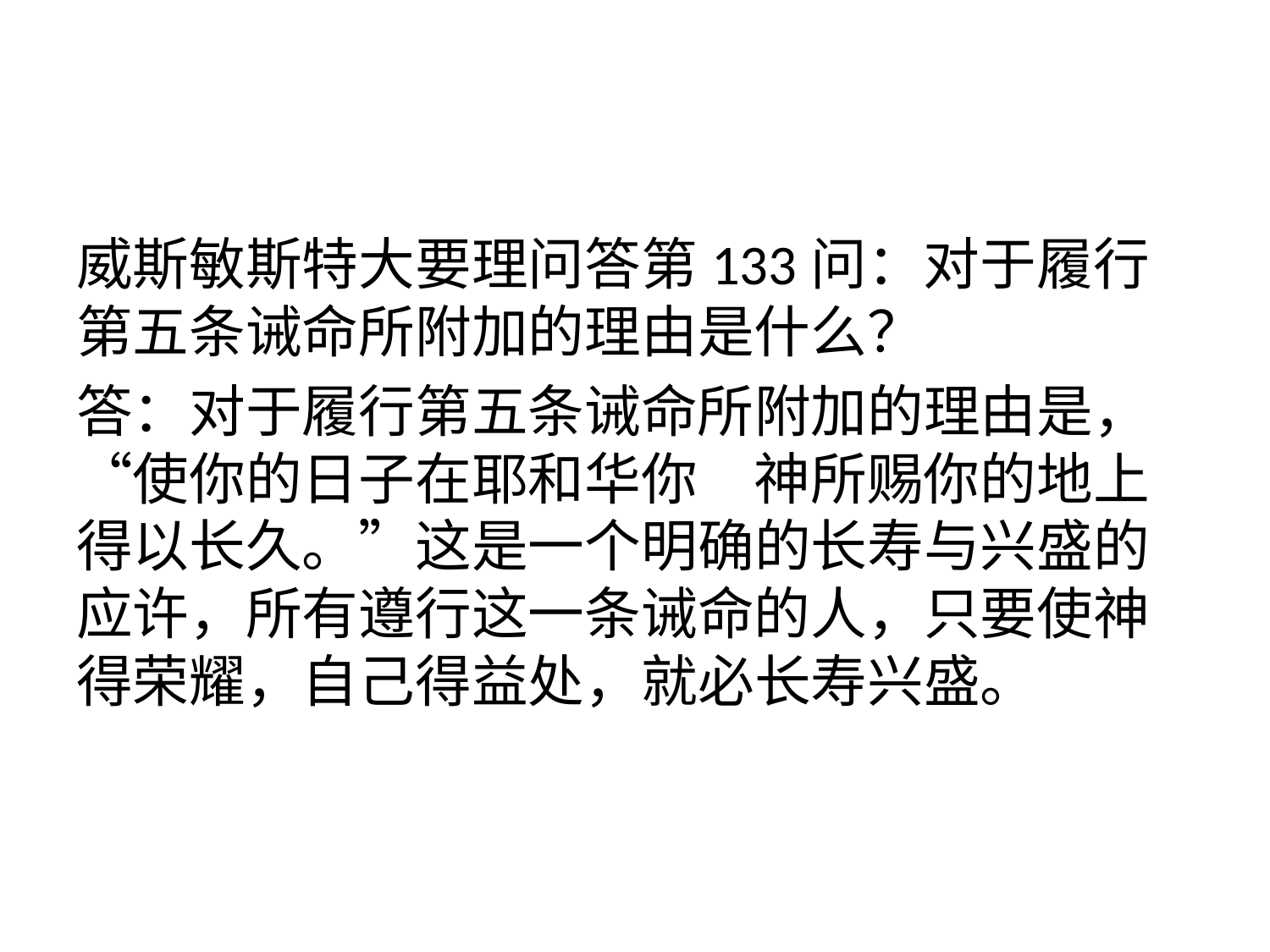

#
威斯敏斯特大要理问答第133问：对于履行第五条诫命所附加的理由是什么？
答：对于履行第五条诫命所附加的理由是，“使你的日子在耶和华你　神所赐你的地上得以长久。”这是一个明确的长寿与兴盛的应许，所有遵行这一条诫命的人，只要使神得荣耀，自己得益处，就必长寿兴盛。